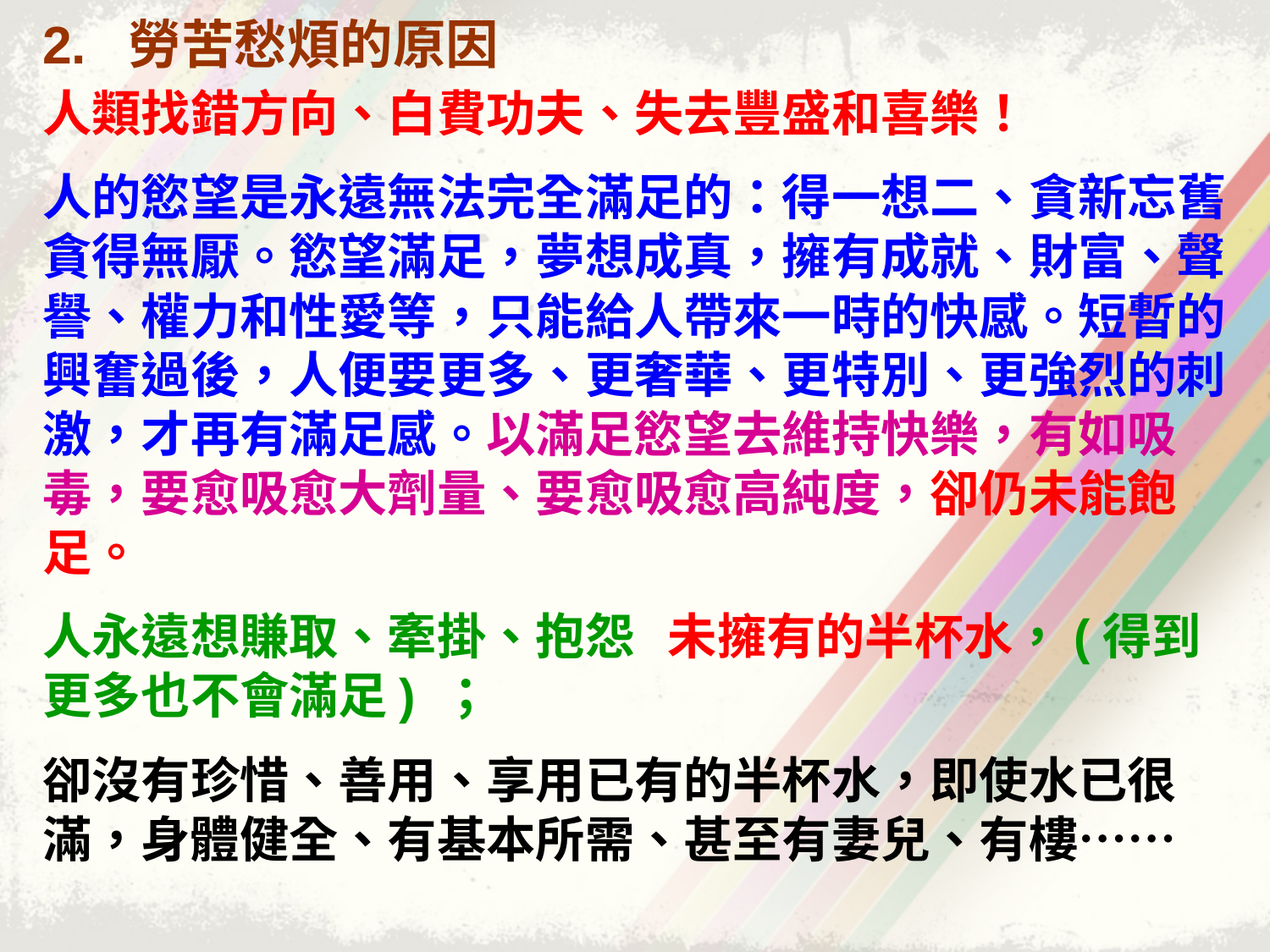

2.  勞苦愁煩的原因
人類找錯方向、白費功夫、失去豐盛和喜樂！
人的慾望是永遠無法完全滿足的：得一想二、貪新忘舊貪得無厭。慾望滿足，夢想成真，擁有成就、財富、聲譽、權力和性愛等，只能給人帶來一時的快感。短暫的興奮過後，人便要更多、更奢華、更特別、更強烈的刺激，才再有滿足感。以滿足慾望去維持快樂，有如吸毒，要愈吸愈大劑量、要愈吸愈高純度，卻仍未能飽足。
人永遠想賺取、牽掛、抱怨   未擁有的半杯水，(得到更多也不會滿足) ；
卻沒有珍惜、善用、享用已有的半杯水，即使水已很滿，身體健全、有基本所需、甚至有妻兒、有樓……